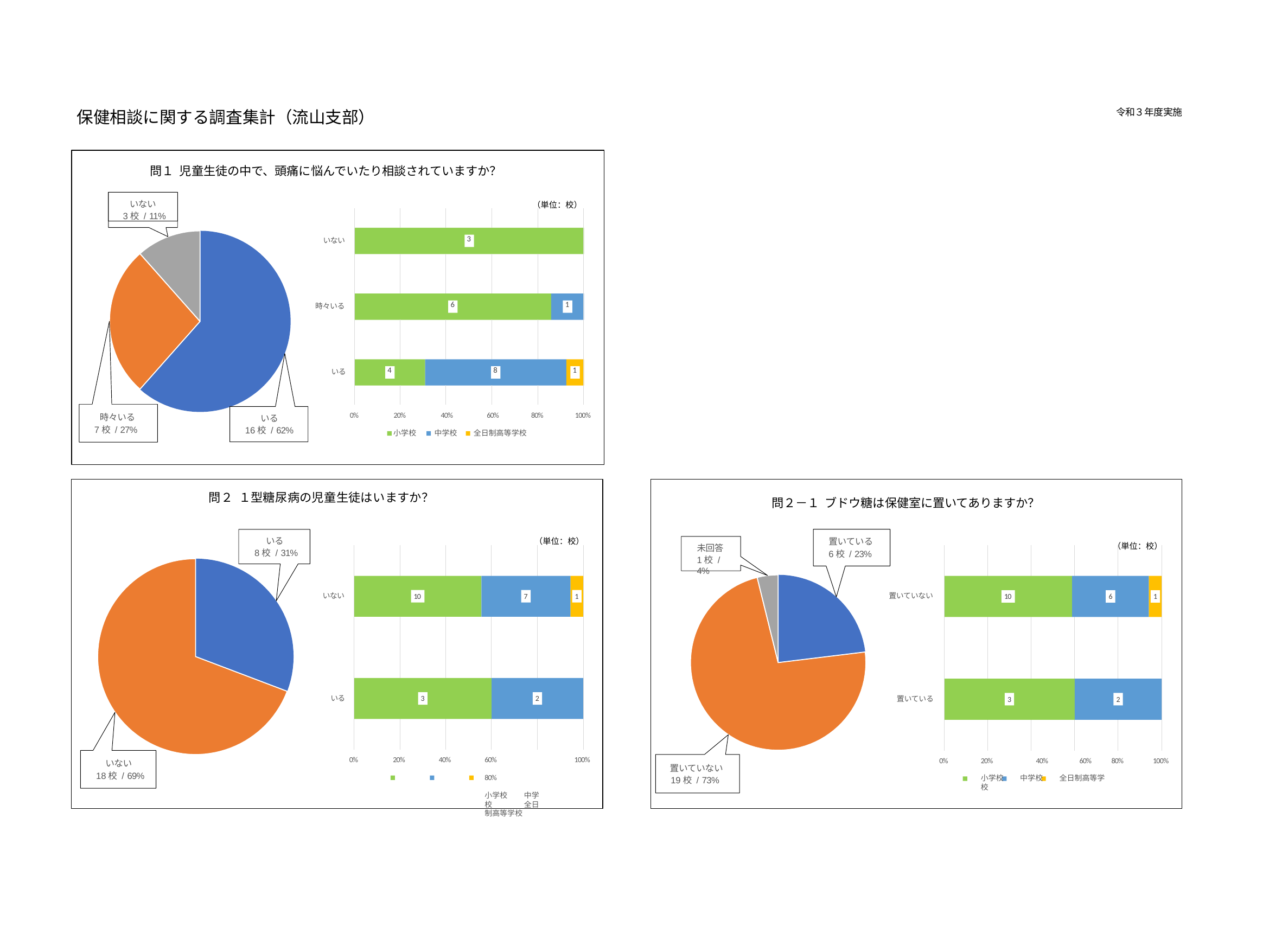

令和３年度実施
保健相談に関する調査集計（流山支部）

問１  児童生徒の中で、頭痛に悩んでいたり相談されていますか？

いない
3校 / 11%
（単位：校）
|  |  |  |  |  |  |  |  |
| --- | --- | --- | --- | --- | --- | --- | --- |
| 3 |  |  |  |  |  |  |  |
|  |  |  |  |  |  |  |  |
| 6 |  |  |  |  |  | 1 |  |
|  |  |  |  |  |  |  |  |
| 4 |  | 8 |  |  |  |  | 1 |
|  |  |  |  |  |  |  |  |

いない

時々いる

いる
0%
20%	40%	60%
80%
100%
時々いる
7校 / 27%
いる
16校 / 62%
小学校	中学校	全日制高等学校

問２  １型糖尿病の児童生徒はいますか？
問２－１  ブドウ糖は保健室に置いてありますか？

いる
8校 / 31%
置いている
6校 / 23%
（単位：校）

（単位：校）
未回答
1校 / 4%

いない
置いていない
10
7
1
10
6
1

いる
3
2
置いている

3
2

0%
20%
40%
100%
60%	80%
小学校	中学校	全日制高等学校
0%
80%
100%
20%	40%	60%
小学校	中学校	全日制高等学校
いない
18校 / 69%
置いていない
19校 / 73%